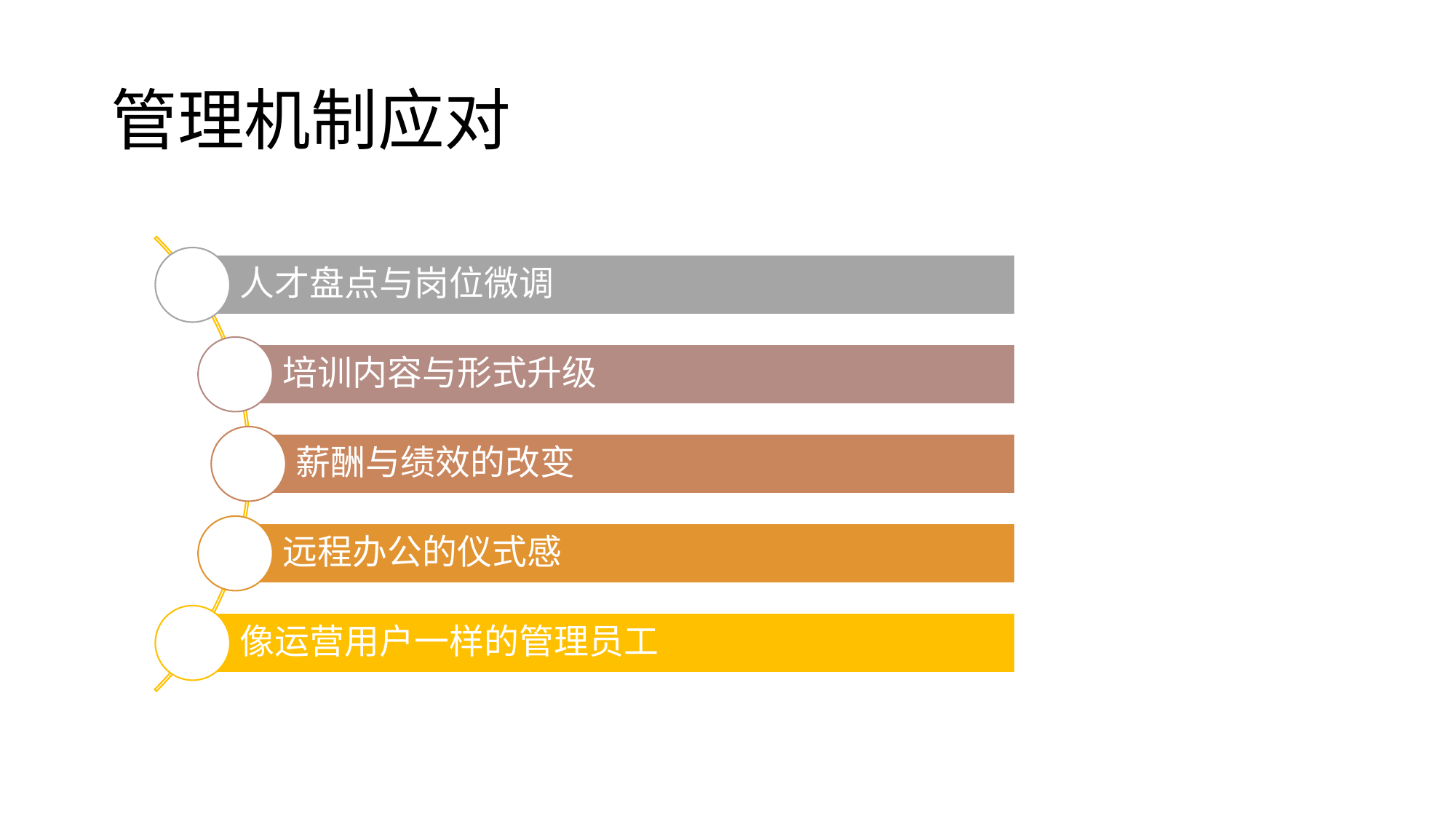

# 管理机制应对
人才盘点与岗位微调
培训内容与形式升级
薪酬与绩效的改变
远程办公的仪式感
像运营用户一样的管理员工